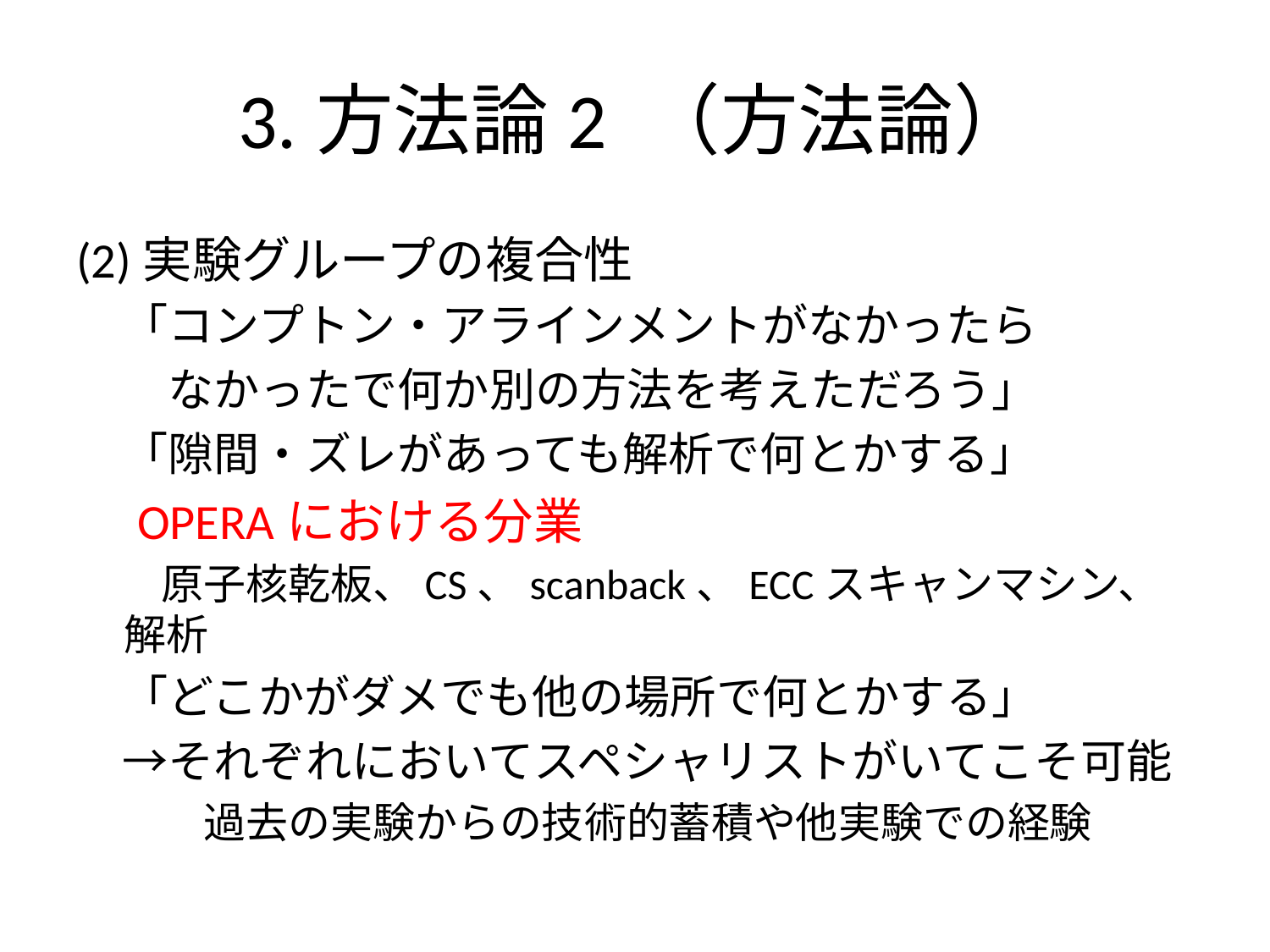

# 3.方法論2 （方法論）
(2)実験グループの複合性
　「コンプトン・アラインメントがなかったら
　　なかったで何か別の方法を考えただろう」
　「隙間・ズレがあっても解析で何とかする」
　OPERAにおける分業
　　原子核乾板、CS、scanback、ECCスキャンマシン、解析
　「どこかがダメでも他の場所で何とかする」
　→それぞれにおいてスペシャリストがいてこそ可能
　　　過去の実験からの技術的蓄積や他実験での経験